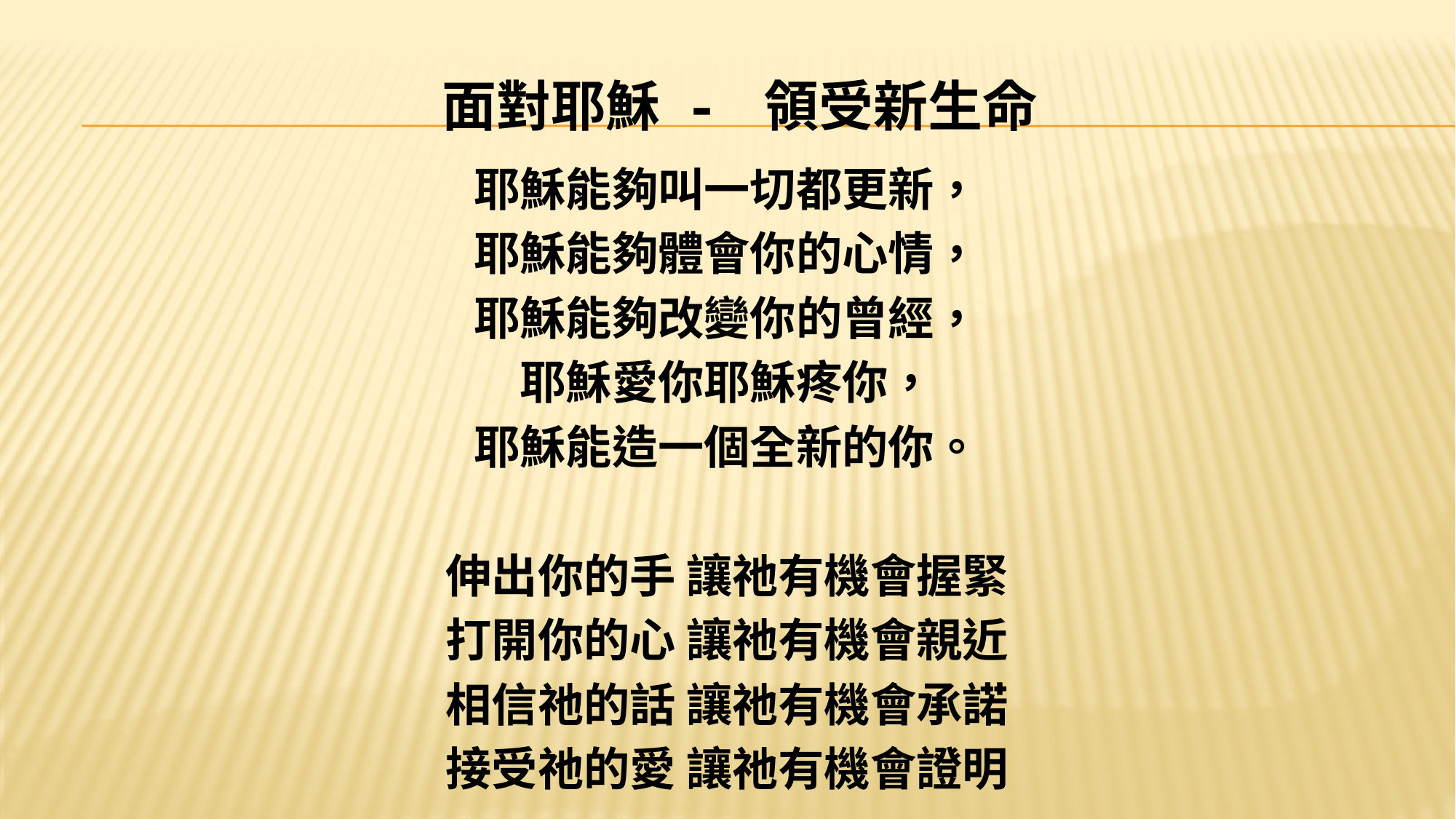

# 面對耶穌 - 領受新生命
耶穌能夠叫一切都更新，
耶穌能夠體會你的心情，
耶穌能夠改變你的曾經，
耶穌愛你耶穌疼你，
耶穌能造一個全新的你。

伸出你的手 讓祂有機會握緊
打開你的心 讓祂有機會親近
相信祂的話 讓祂有機會承諾
接受祂的愛 讓祂有機會證明